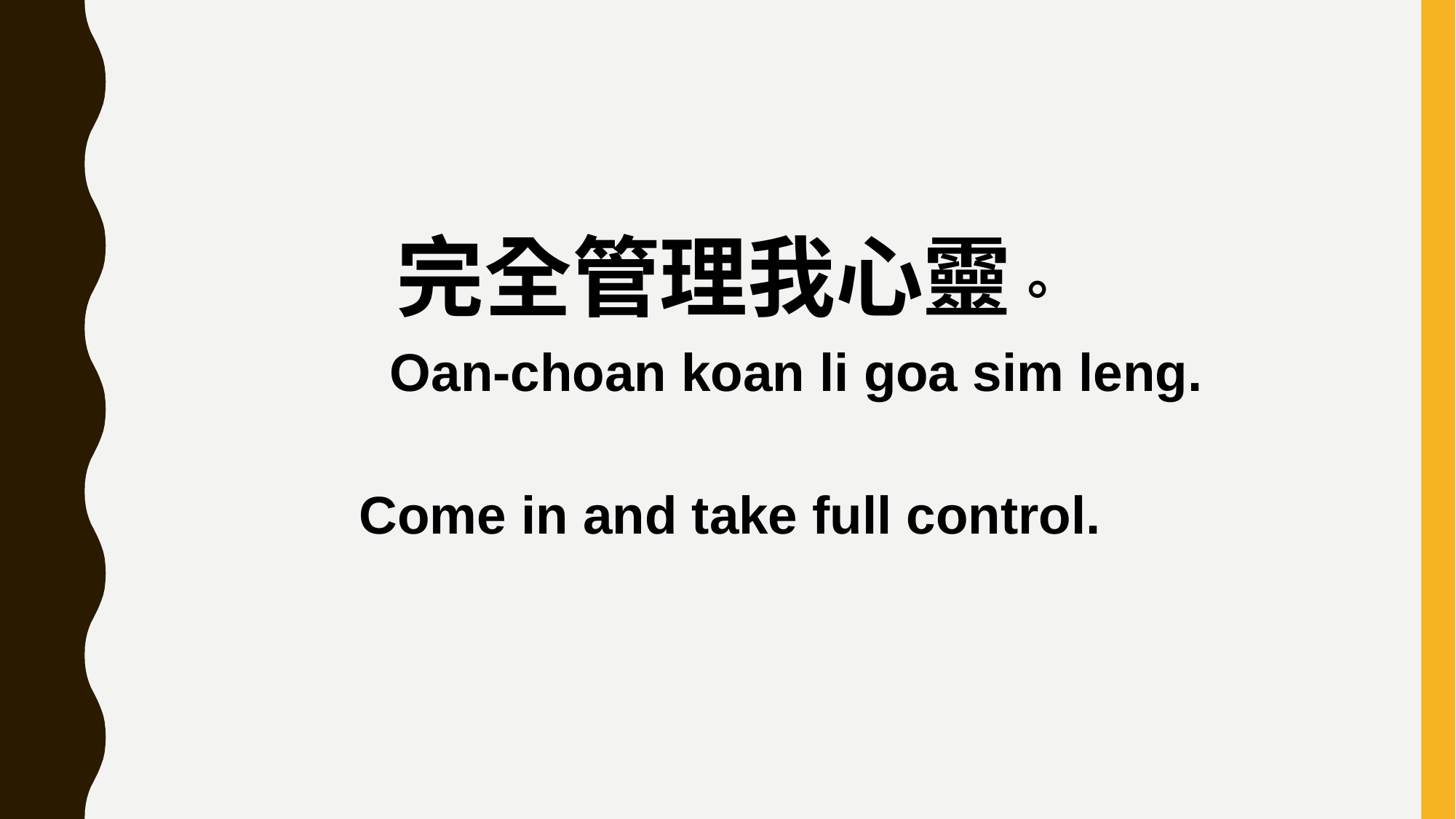

完全管理我心靈。
             Oan-choan koan li goa sim leng.

Come in and take full control.